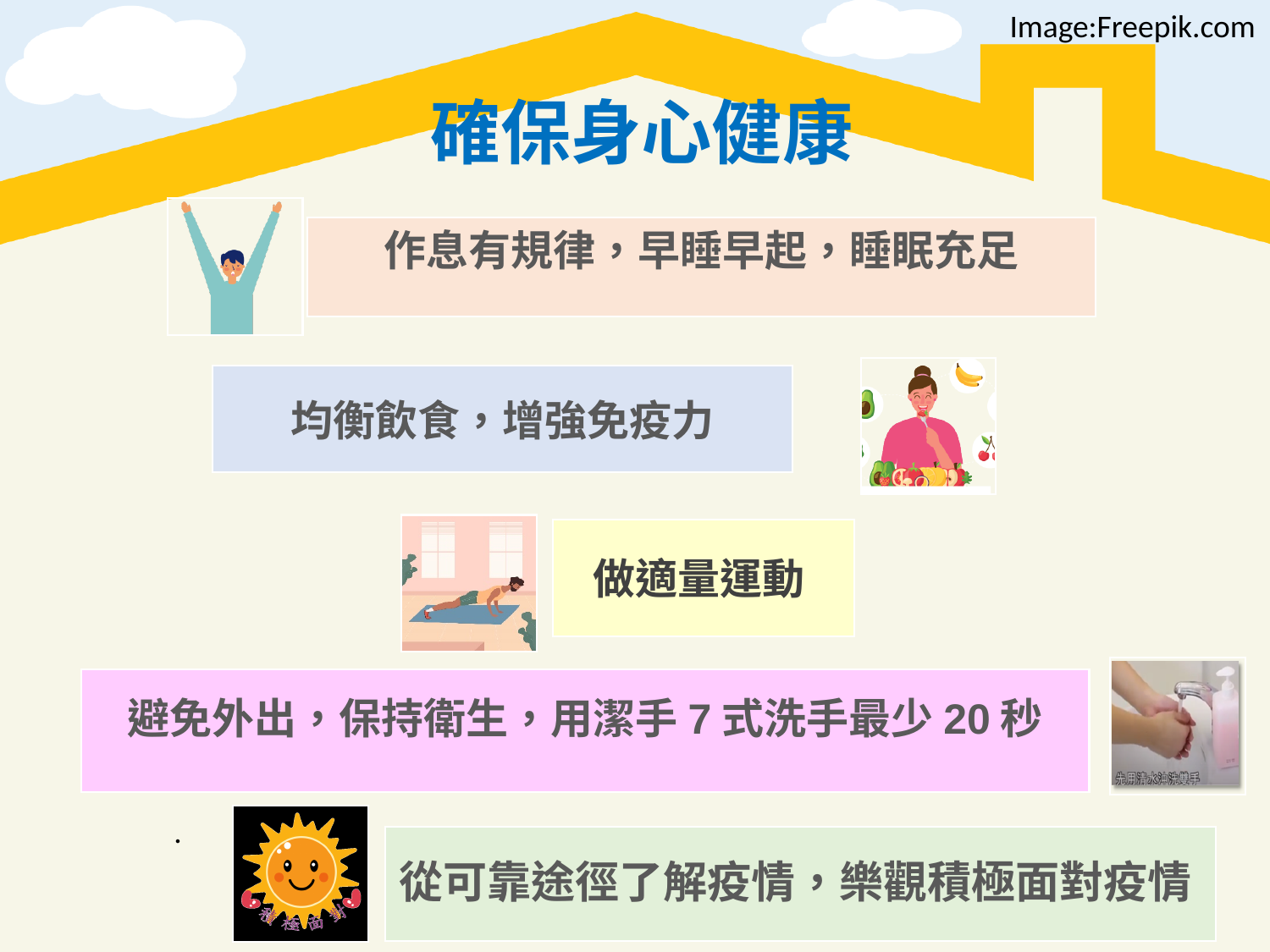

Image:Freepik.com
確保身心健康
作息有規律，早睡早起，睡眠充足

均衡飲食，增強免疫力
做適量運動
避免外出，保持衛生，用潔手7式洗手最少20秒

從可靠途徑了解疫情，樂觀積極面對疫情
.